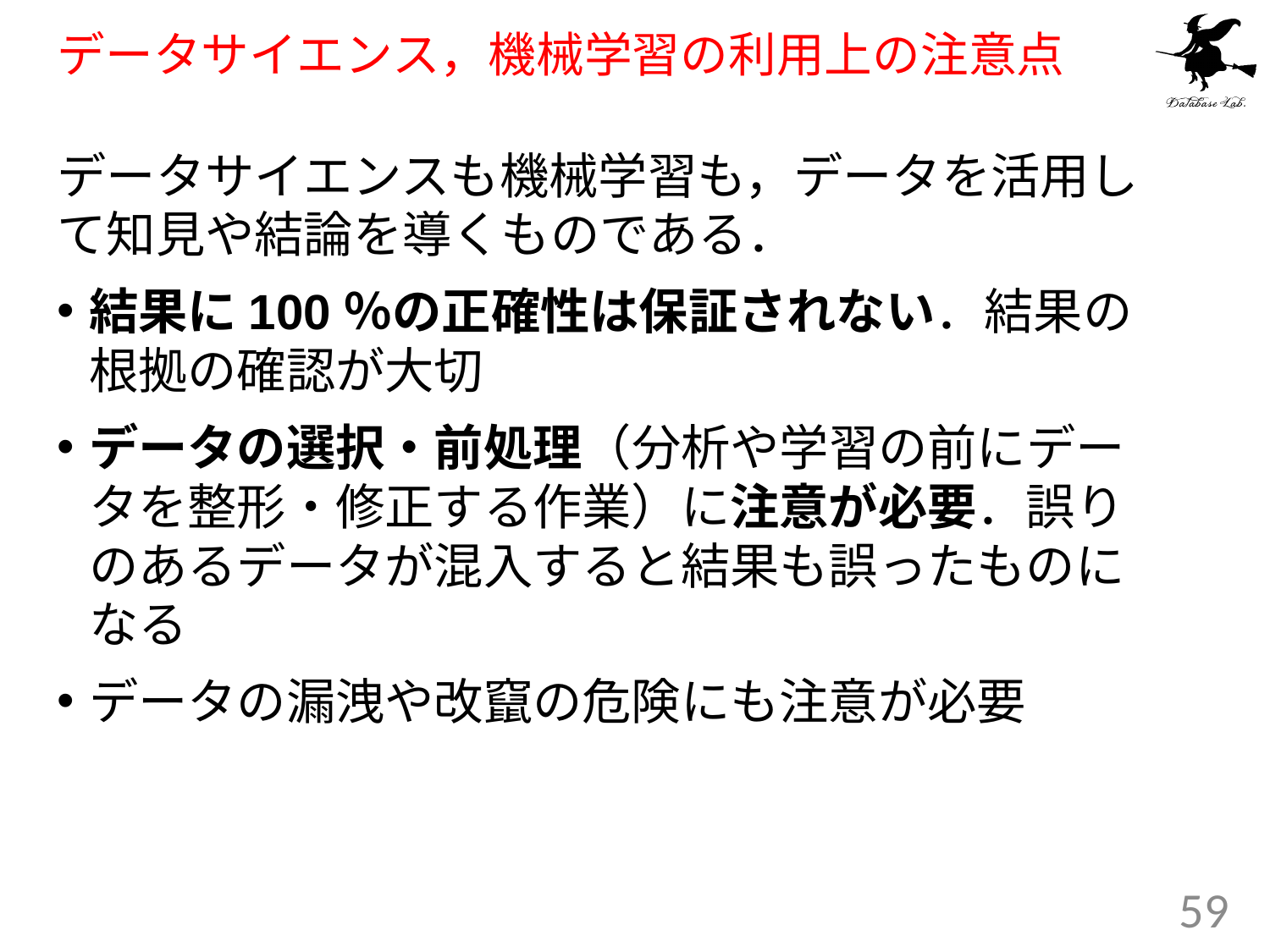

# データサイエンス，機械学習の利用上の注意点
データサイエンスも機械学習も，データを活用して知見や結論を導くものである．
結果に100％の正確性は保証されない．結果の根拠の確認が大切
データの選択・前処理（分析や学習の前にデータを整形・修正する作業）に注意が必要．誤りのあるデータが混入すると結果も誤ったものになる
データの漏洩や改竄の危険にも注意が必要

59